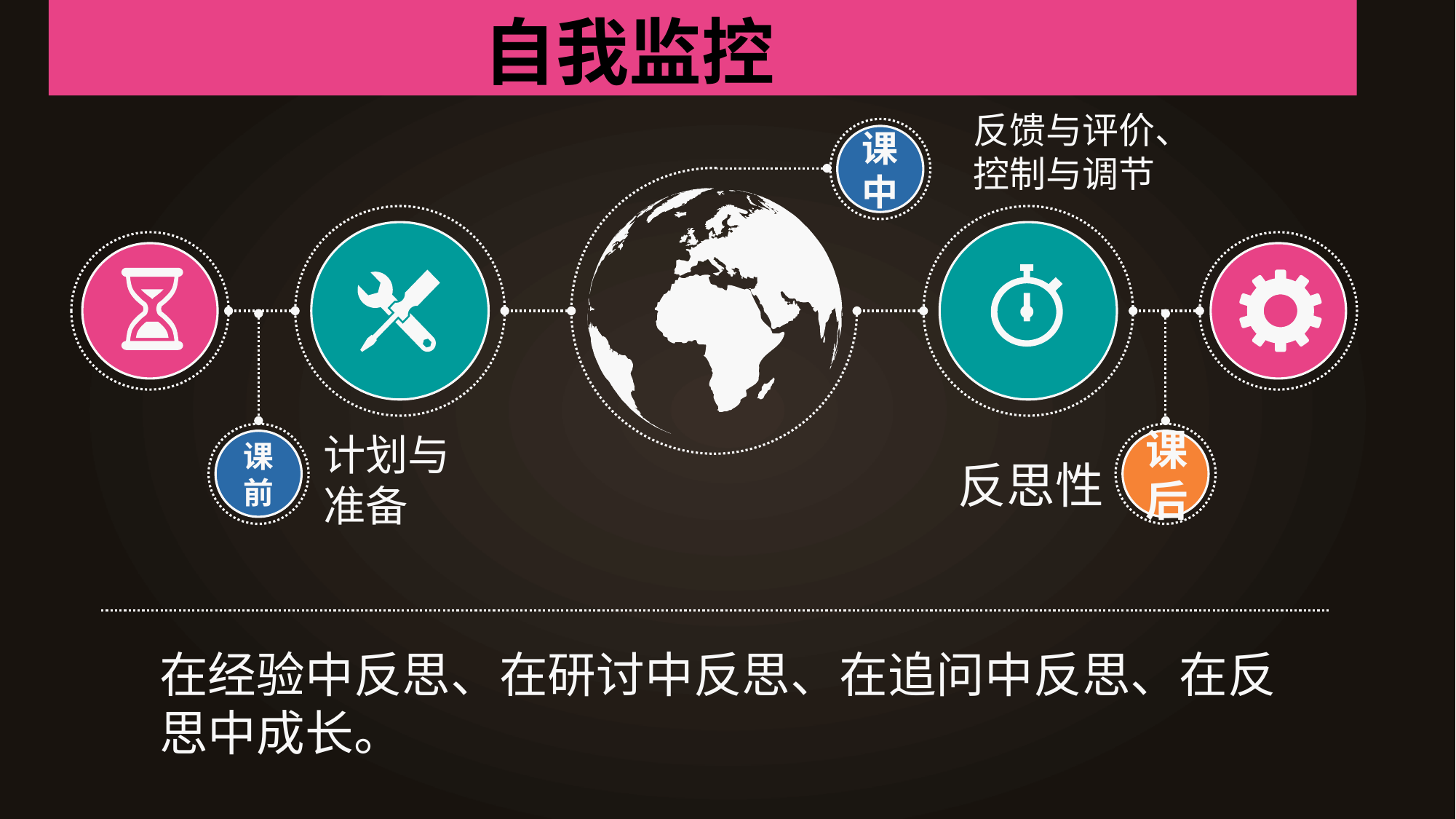

自我监控
反馈与评价、控制与调节

课中

课前

课后
计划与准备
反思性
在经验中反思、在研讨中反思、在追问中反思、在反思中成长。